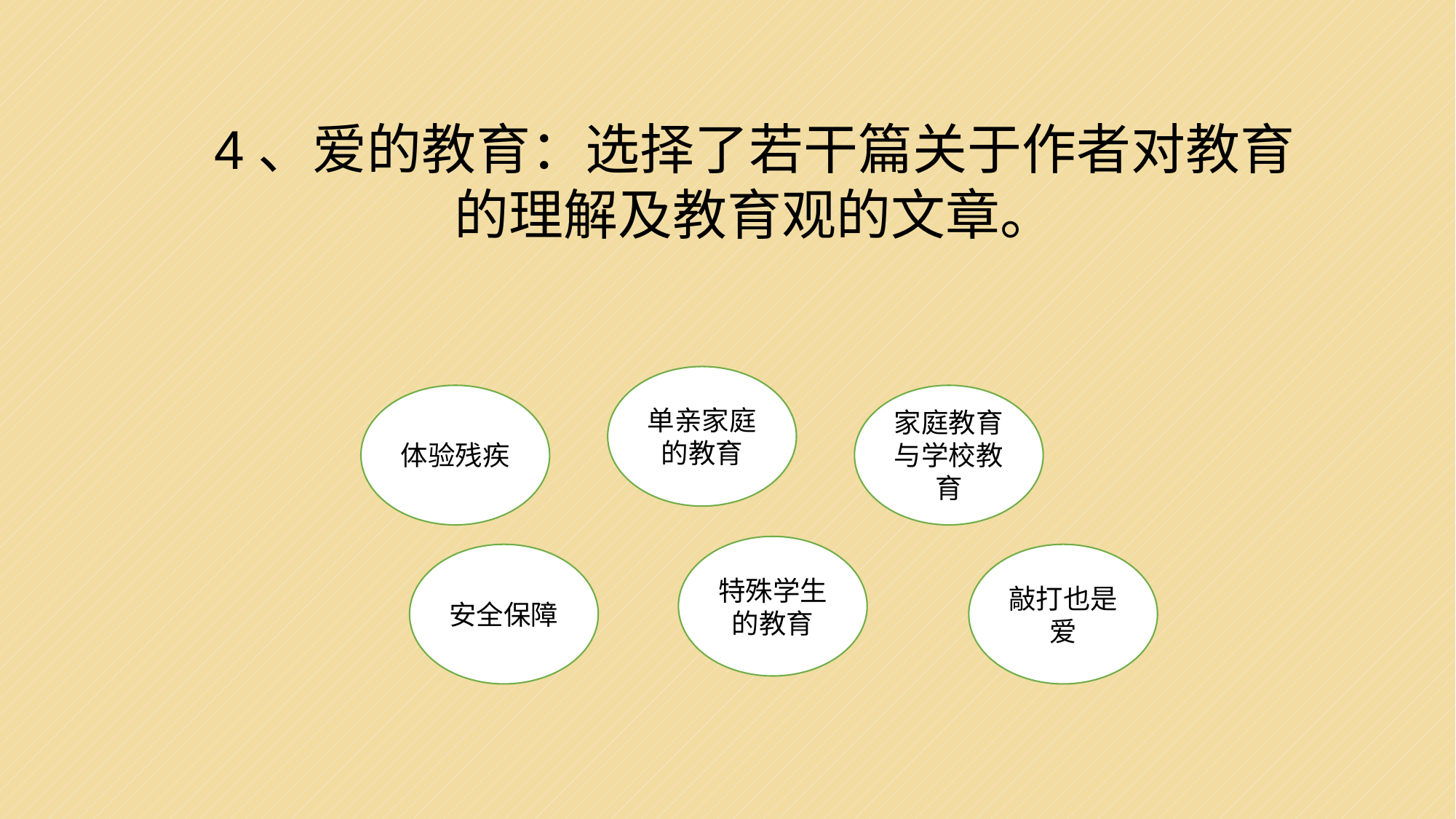

4、爱的教育：选择了若干篇关于作者对教育的理解及教育观的文章。
单亲家庭的教育
体验残疾
家庭教育与学校教育
特殊学生的教育
安全保障
敲打也是爱